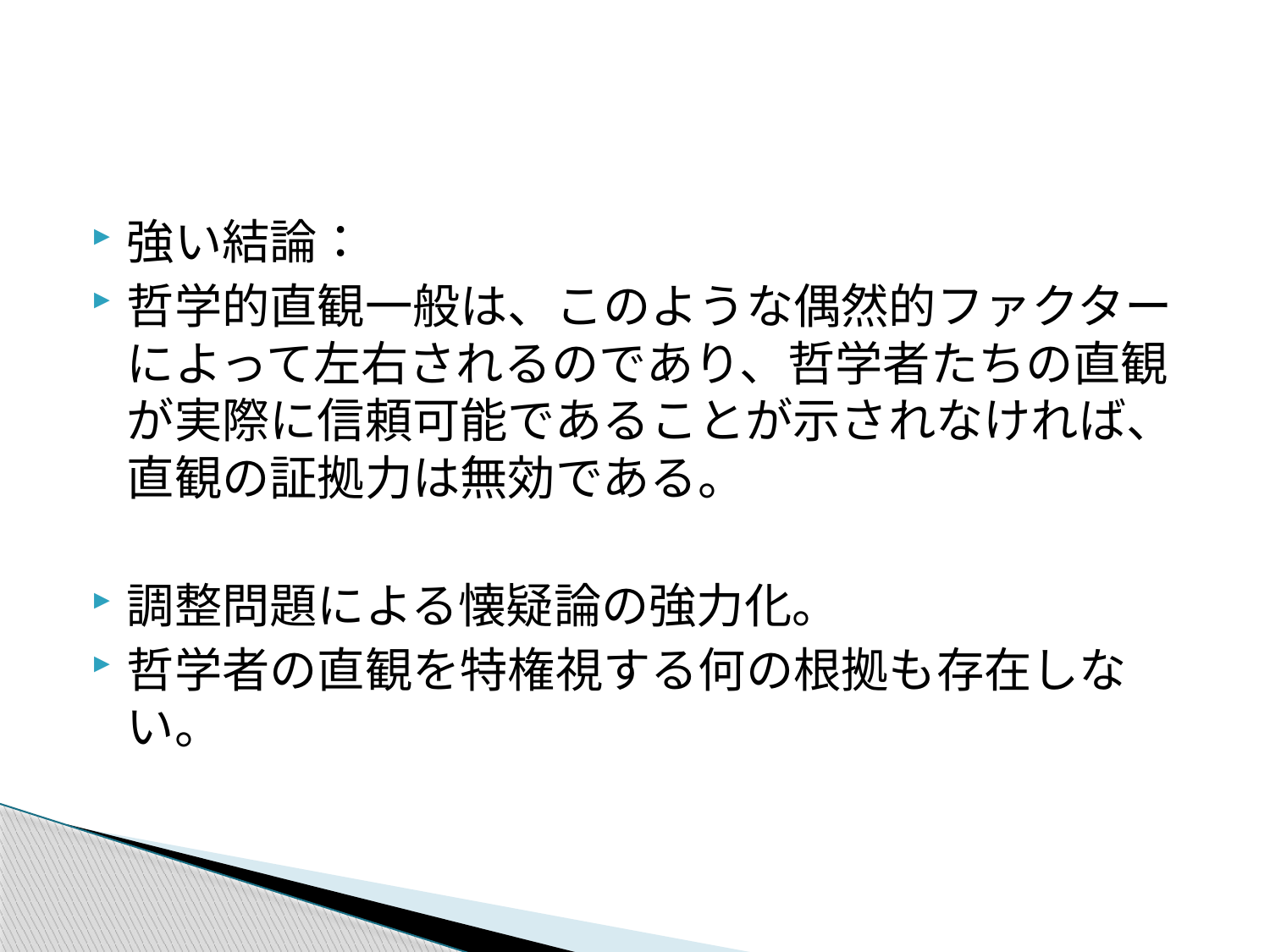

#
強い結論：
哲学的直観一般は、このような偶然的ファクターによって左右されるのであり、哲学者たちの直観が実際に信頼可能であることが示されなければ、直観の証拠力は無効である。

調整問題による懐疑論の強力化。
哲学者の直観を特権視する何の根拠も存在しない。